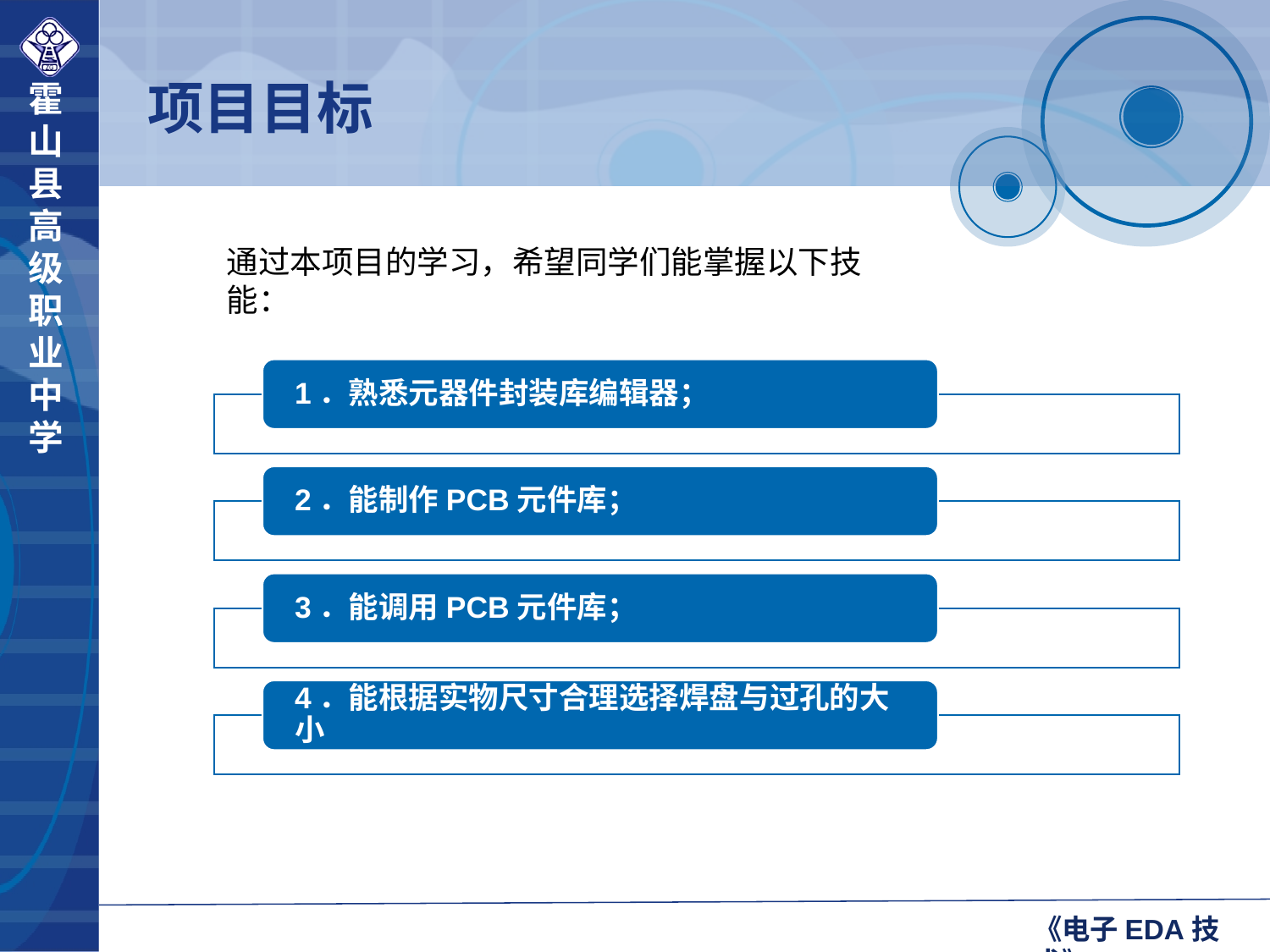

项目目标
1．熟悉元器件封装库编辑器；
2．能制作PCB元件库；
3．能调用PCB元件库；
4．能根据实物尺寸合理选择焊盘与过孔的大小
通过本项目的学习，希望同学们能掌握以下技能：